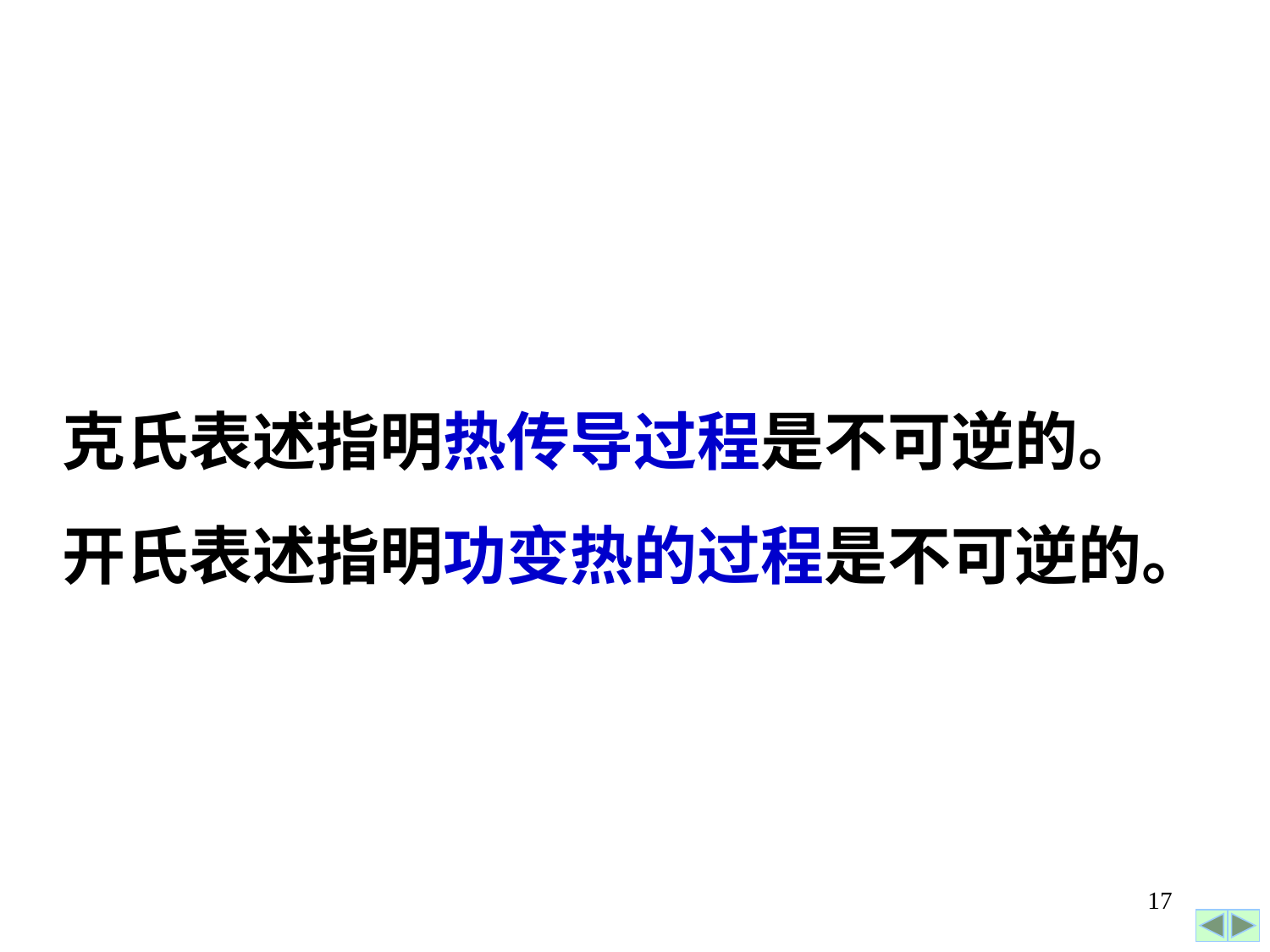

克氏表述指明热传导过程是不可逆的。
开氏表述指明功变热的过程是不可逆的。
17